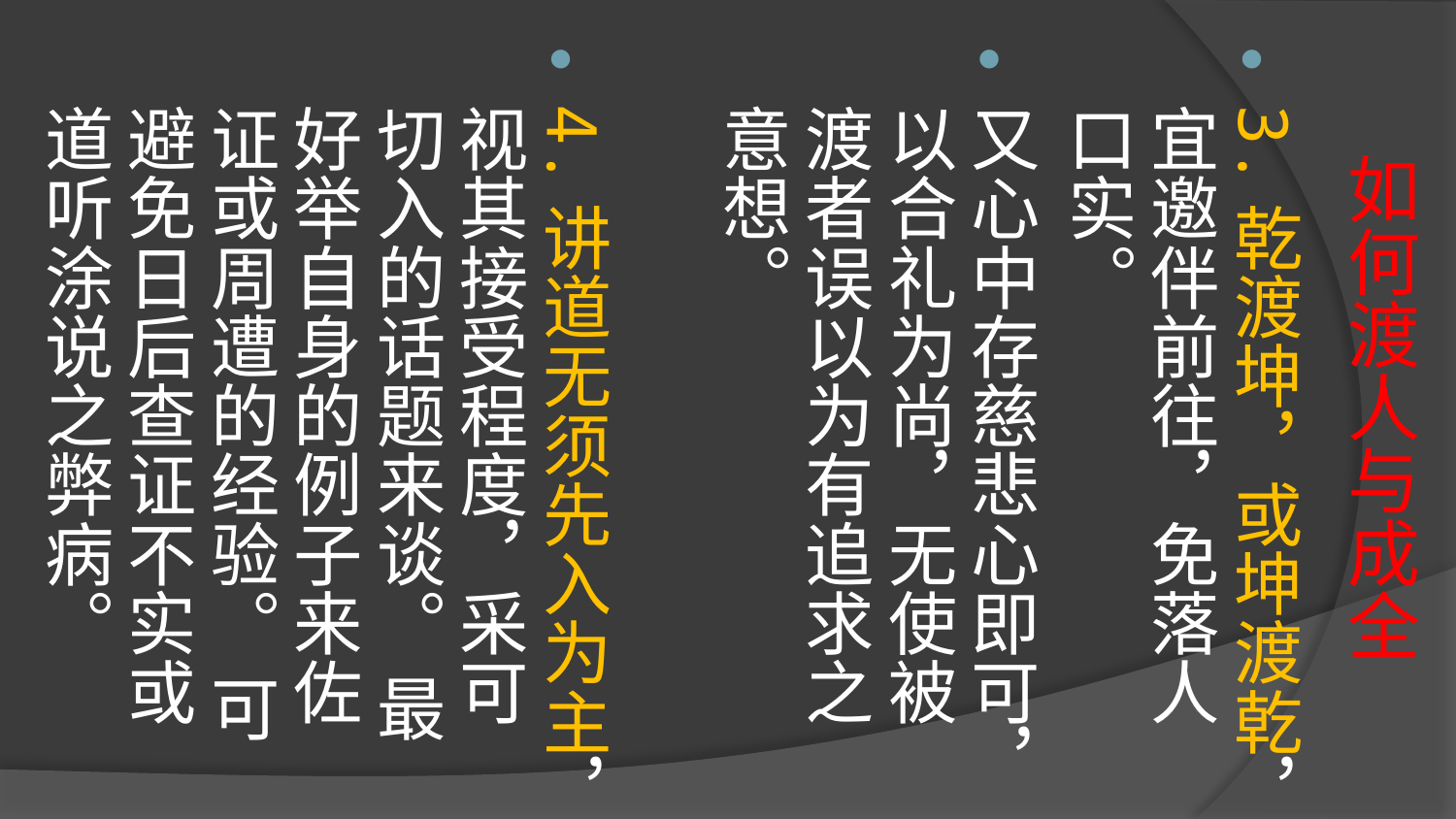

# 如何渡人与成全
3.乾渡坤，或坤渡乾，宜邀伴前往，免落人口实。
又心中存慈悲心即可，以合礼为尚，无使被渡者误以为有追求之意想。
4.讲道无须先入为主，视其接受程度，采可切入的话题来谈。 最好举自身的例子来佐证或周遭的经验。 可避免日后查证不实或道听涂说之弊病。